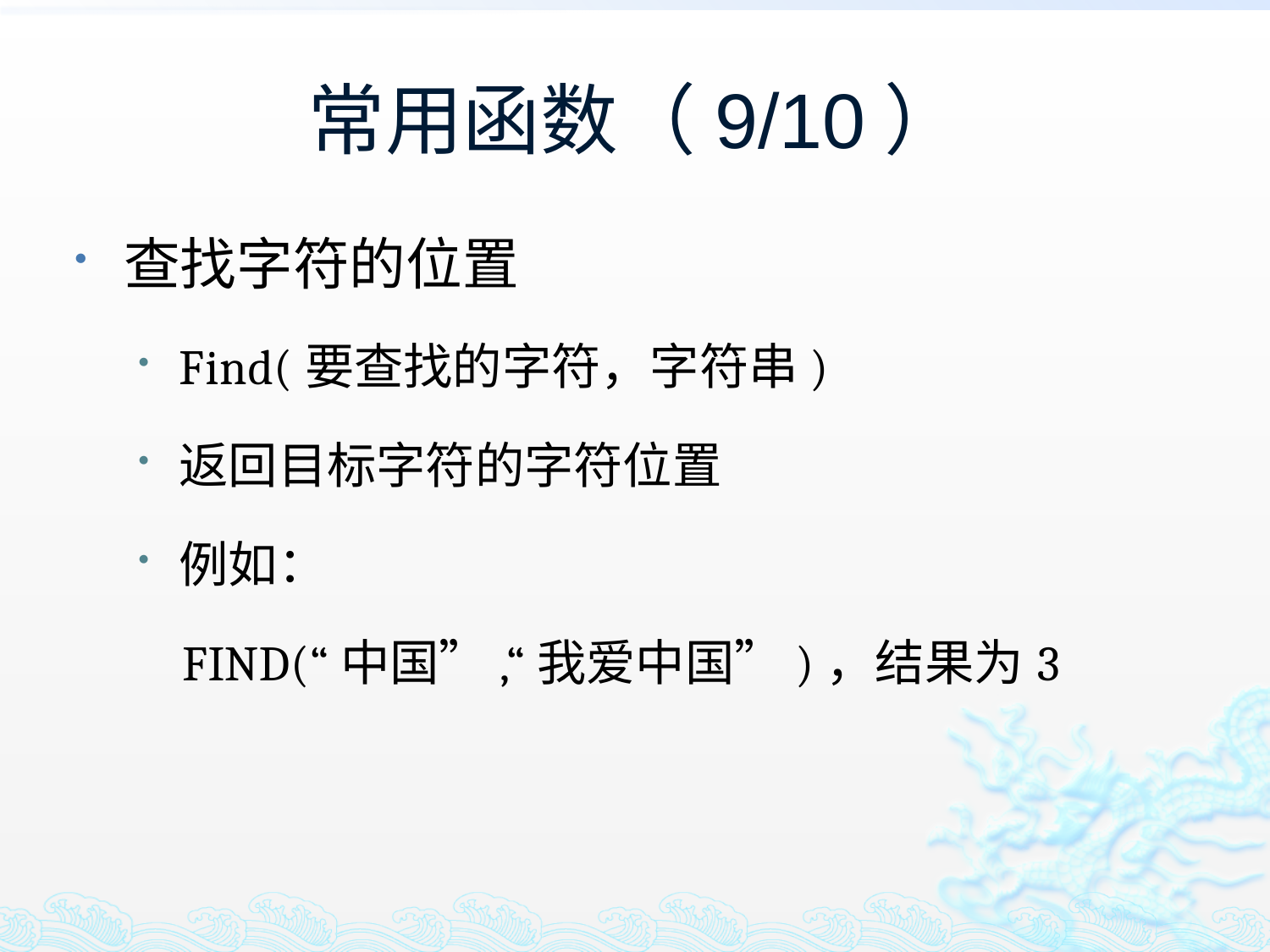

# 常用函数（9/10）
查找字符的位置
Find(要查找的字符，字符串)
返回目标字符的字符位置
例如：
    FIND(“中国”,“我爱中国”)，结果为3